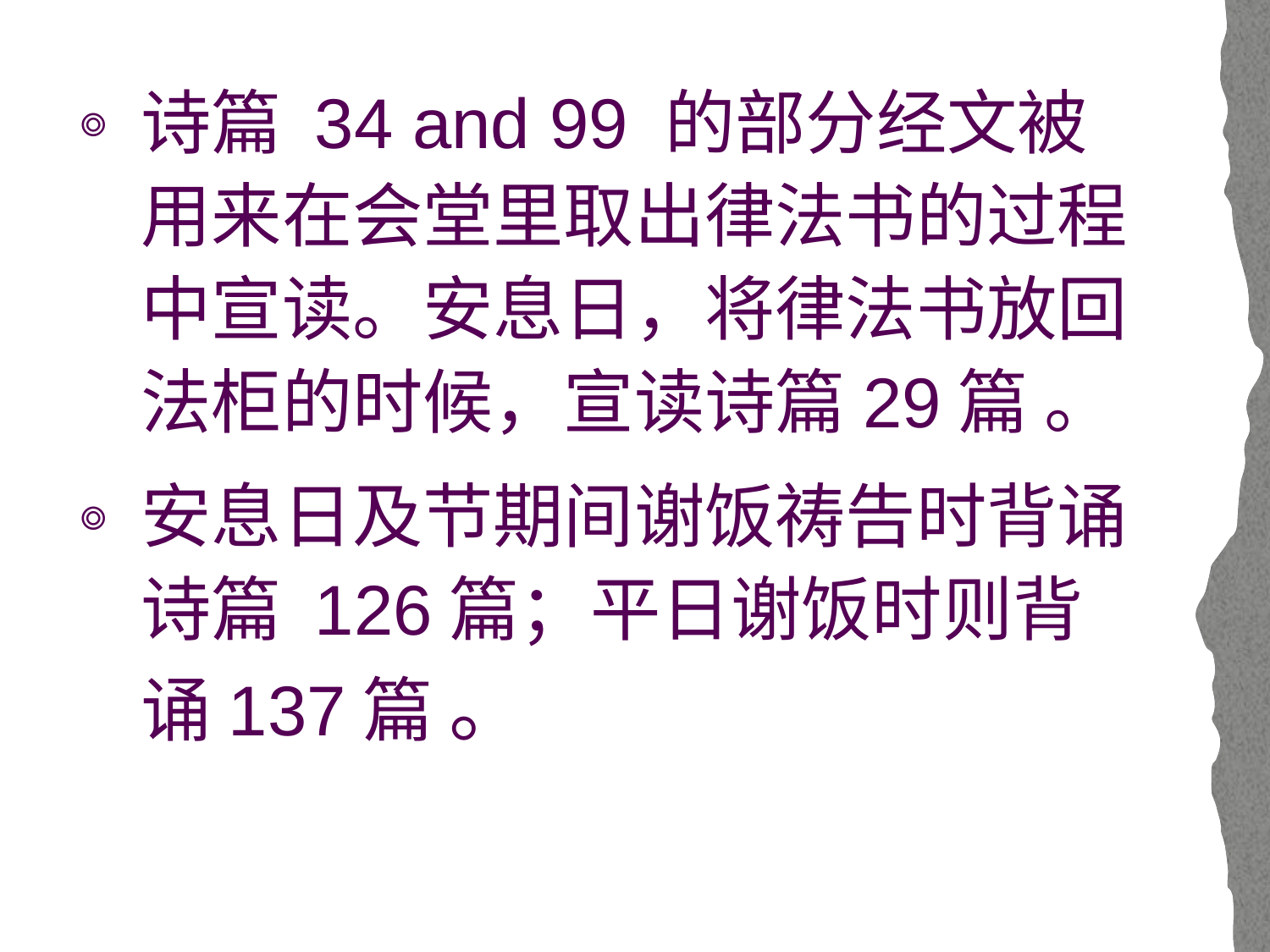

诗篇 34 and 99 的部分经文被用来在会堂里取出律法书的过程中宣读。安息日，将律法书放回法柜的时候，宣读诗篇29篇 。
安息日及节期间谢饭祷告时背诵诗篇 126篇；平日谢饭时则背诵137篇 。